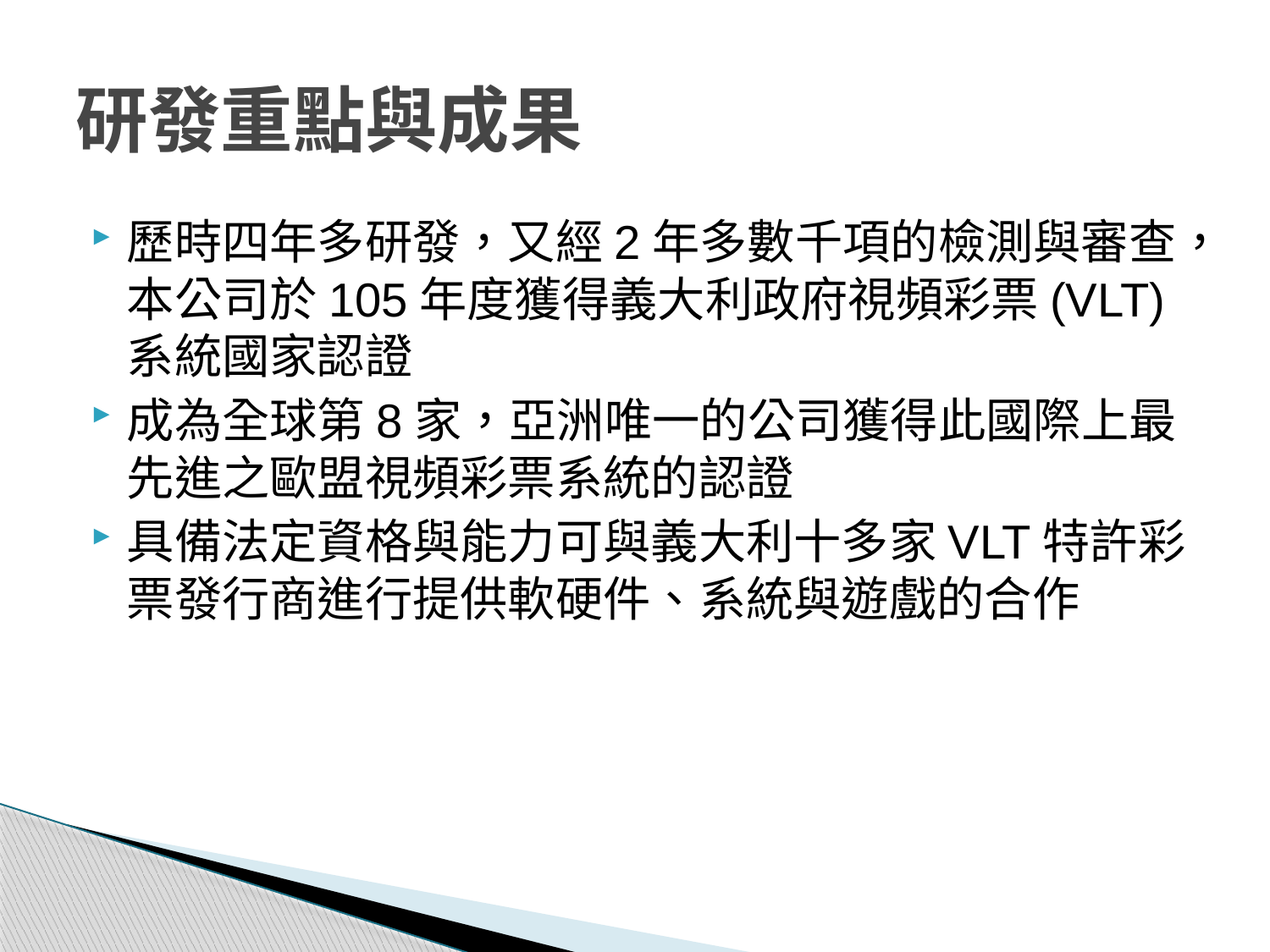

# 研發重點與成果
歷時四年多研發，又經2年多數千項的檢測與審查，本公司於105年度獲得義大利政府視頻彩票(VLT)系統國家認證
成為全球第8家，亞洲唯一的公司獲得此國際上最先進之歐盟視頻彩票系統的認證
具備法定資格與能力可與義大利十多家VLT特許彩票發行商進行提供軟硬件、系統與遊戲的合作